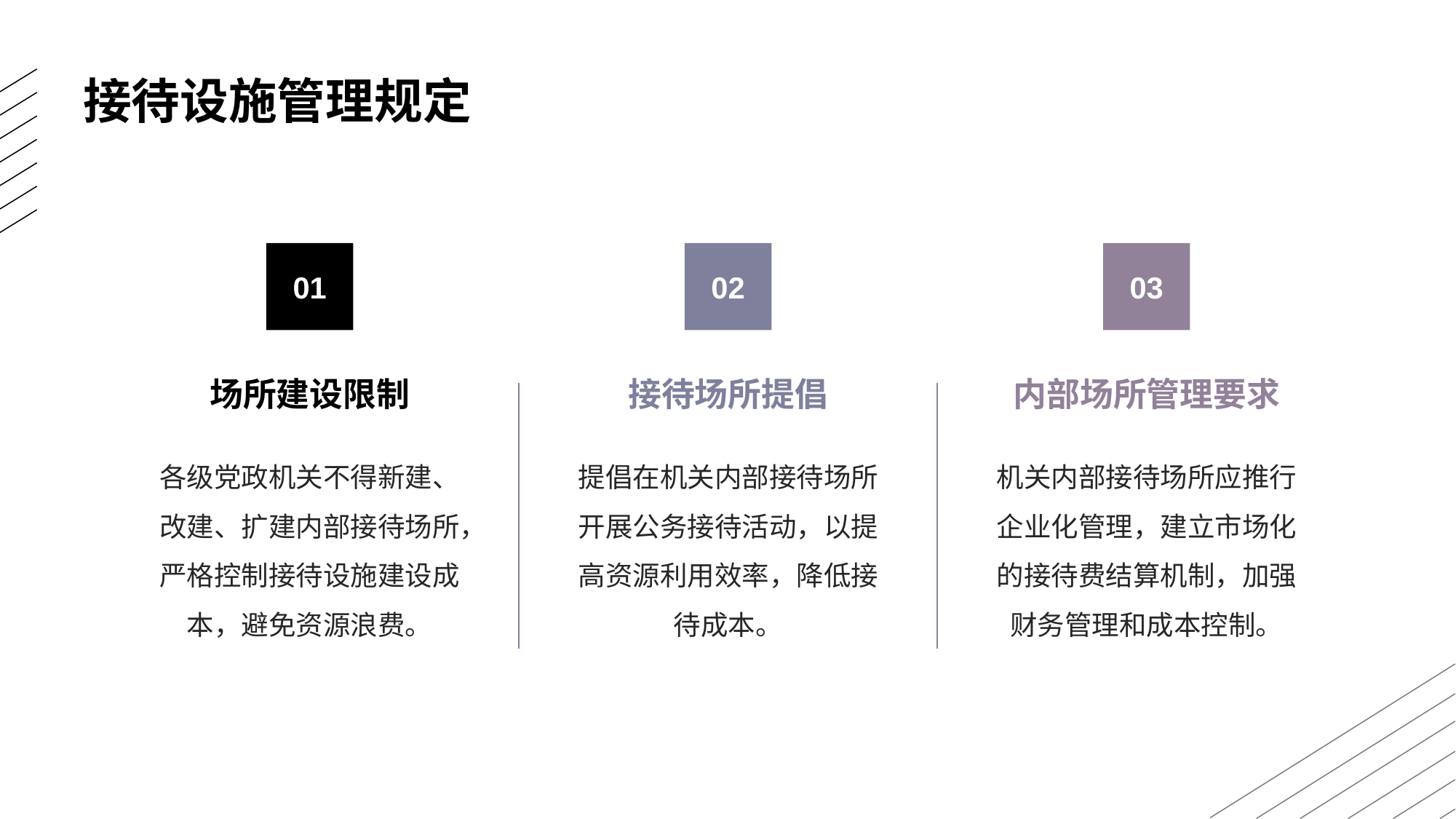

# 接待设施管理规定
01
02
03
场所建设限制
接待场所提倡
内部场所管理要求
各级党政机关不得新建、改建、扩建内部接待场所，严格控制接待设施建设成本，避免资源浪费。
提倡在机关内部接待场所开展公务接待活动，以提高资源利用效率，降低接待成本。
机关内部接待场所应推行企业化管理，建立市场化的接待费结算机制，加强财务管理和成本控制。